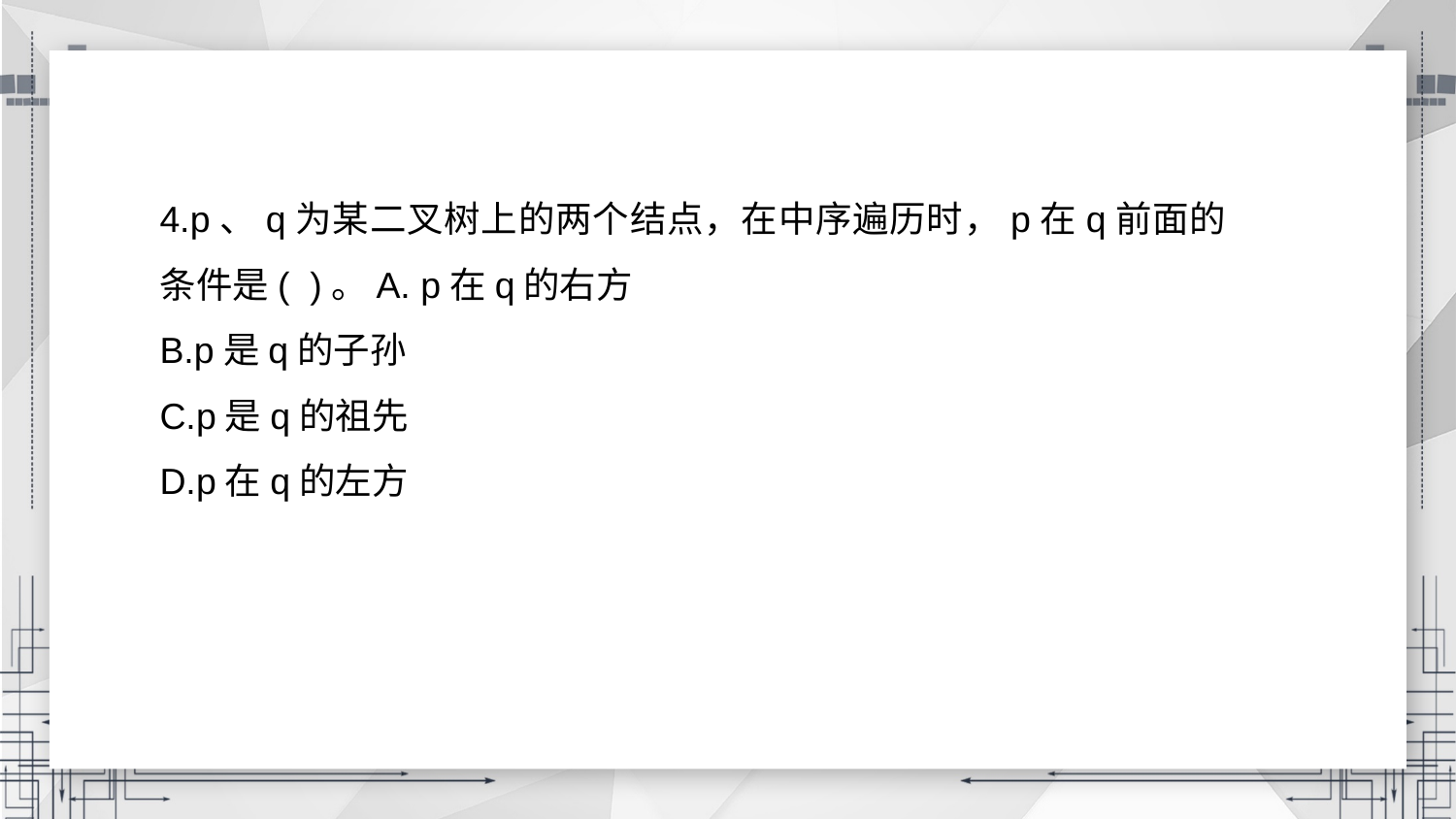

4.p、q为某二叉树上的两个结点，在中序遍历时，p在q前面的条件是(  )。A. p在q的右方
B.p是q的子孙
C.p是q的祖先
D.p在q的左方